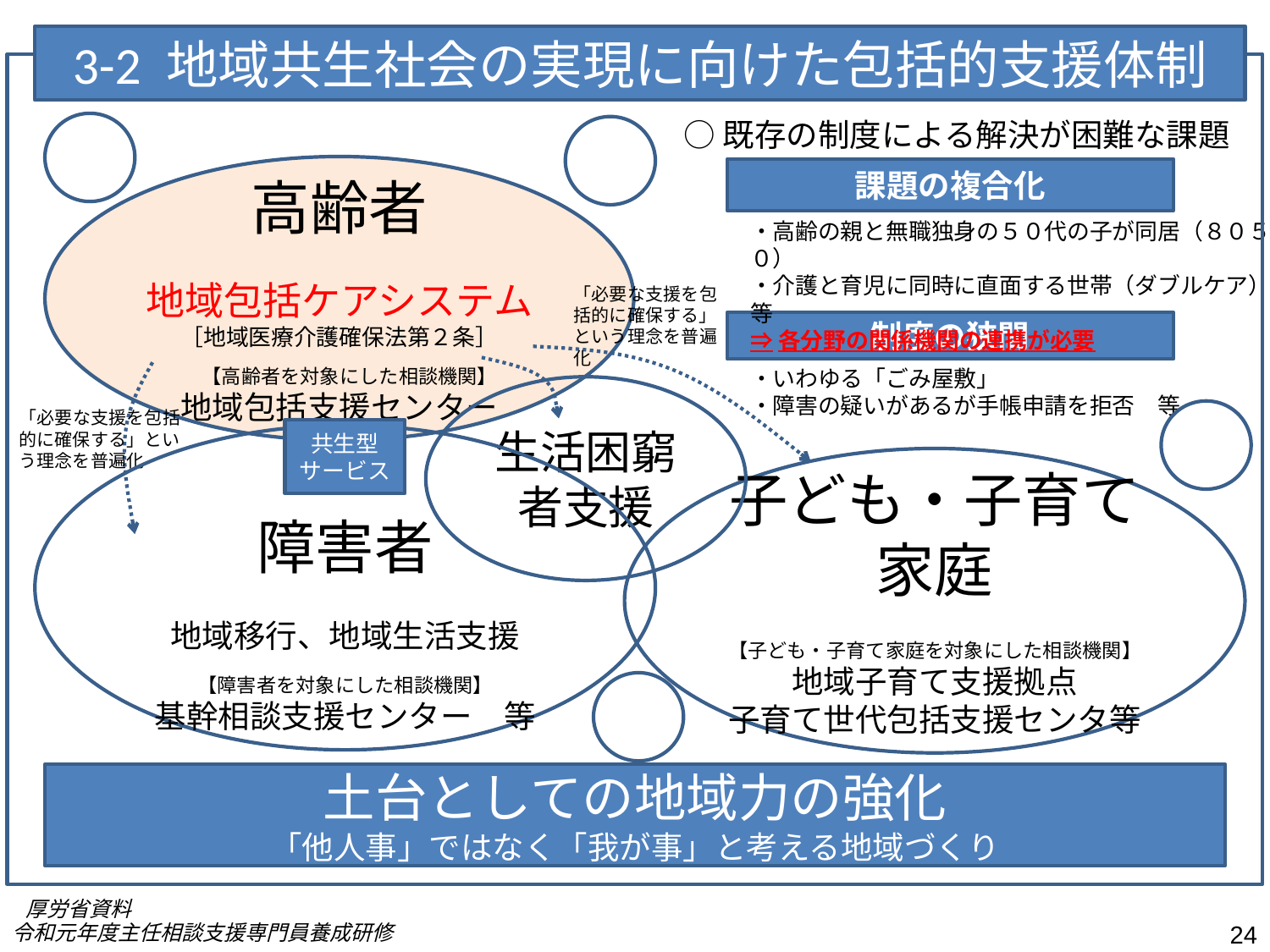

3-2 地域共生社会の実現に向けた包括的支援体制

○既存の制度による解決が困難な課題

高齢者

地域包括ケアシステム
［地域医療介護確保法第２条］

　　　【高齢者を対象にした相談機関】
地域包括支援センター
課題の複合化
・高齢の親と無職独身の５０代の子が同居（８０５０）
・介護と育児に同時に直面する世帯（ダブルケア）　等
⇒各分野の関係機関の連携が必要
制度の狭間
・いわゆる「ごみ屋敷」
・障害の疑いがあるが手帳申請を拒否　等
「必要な支援を包括的に確保する」という理念を普遍化

生活困窮者支援
「必要な支援を包括的に確保する」という理念を普遍化

共生型サービス

障害者

地域移行、地域生活支援

【障害者を対象にした相談機関】
基幹相談支援センター　等
子ども・子育て家庭

【子ども・子育て家庭を対象にした相談機関】
地域子育て支援拠点
子育て世代包括支援センタ等

土台としての地域力の強化
「他人事」ではなく「我が事」と考える地域づくり
厚労省資料
令和元年度主任相談支援専門員養成研修
24